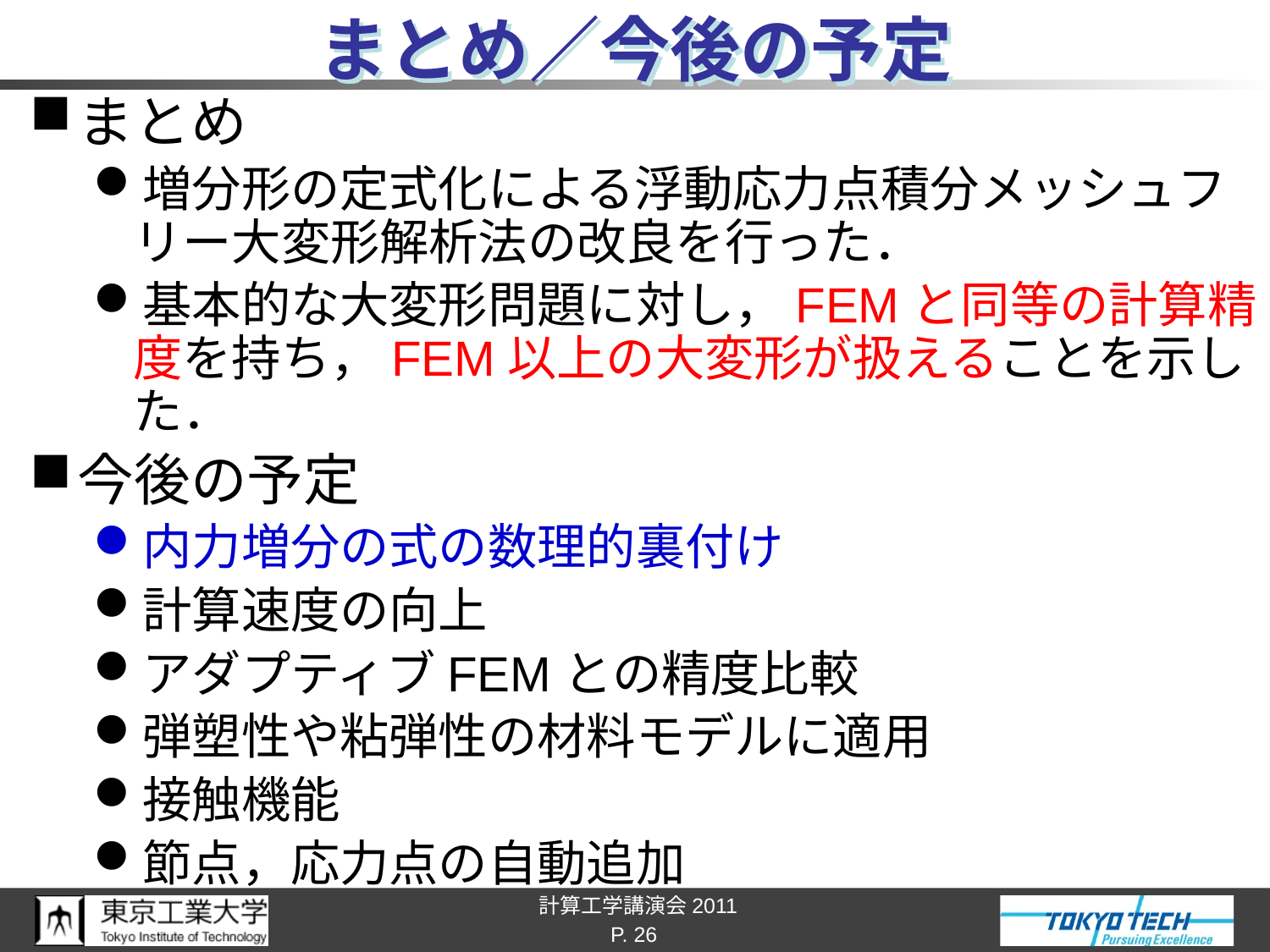

# まとめ／今後の予定
まとめ
増分形の定式化による浮動応力点積分メッシュフリー大変形解析法の改良を行った．
基本的な大変形問題に対し，FEMと同等の計算精度を持ち，FEM以上の大変形が扱えることを示した．
今後の予定
内力増分の式の数理的裏付け
計算速度の向上
アダプティブFEMとの精度比較
弾塑性や粘弾性の材料モデルに適用
接触機能
節点，応力点の自動追加

P. 26